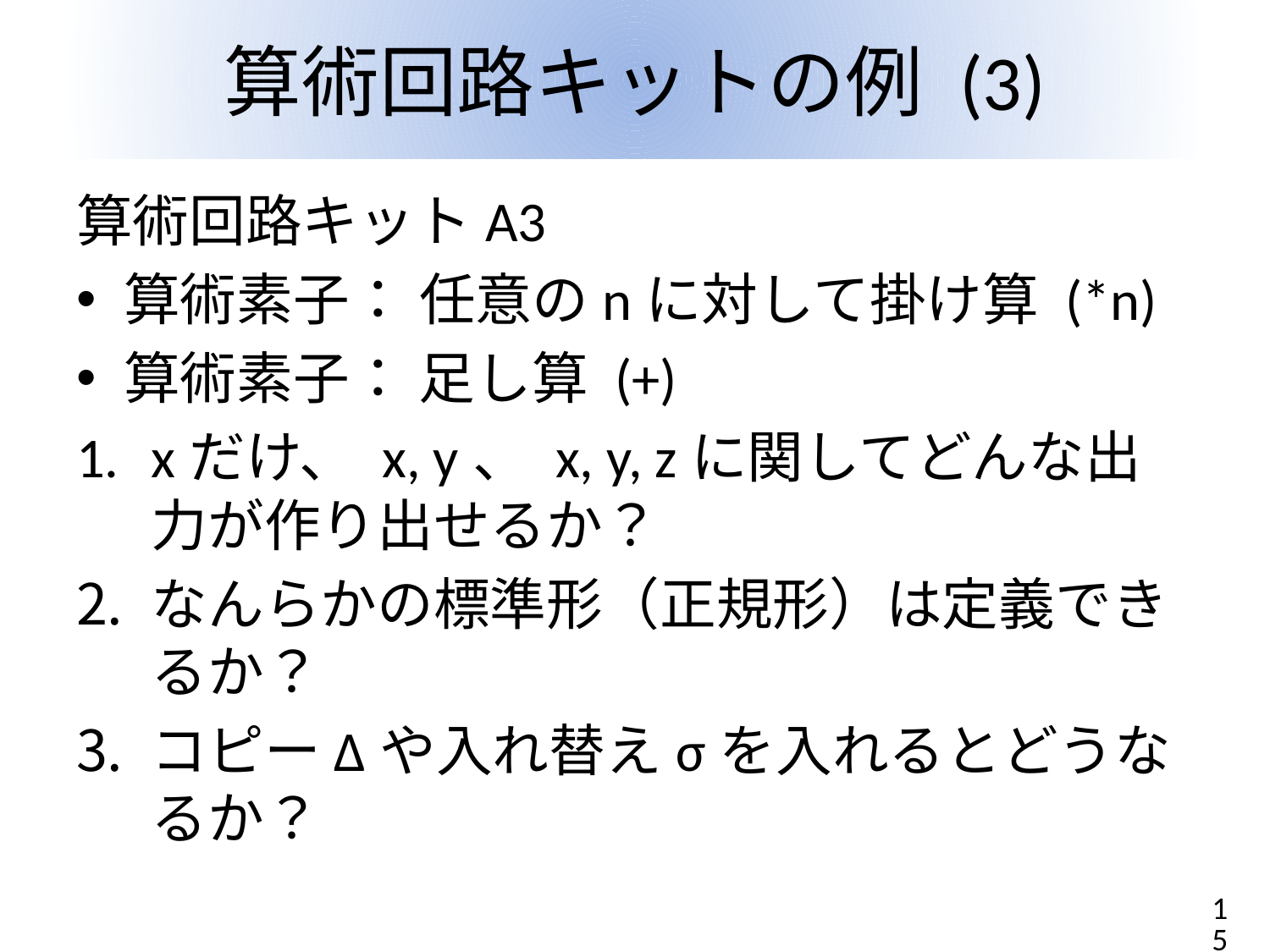

# 算術回路キットの例 (3)
算術回路キットA3
算術素子： 任意のnに対して掛け算 (*n)
算術素子： 足し算 (+)
xだけ、 x, y、 x, y, zに関してどんな出力が作り出せるか？
なんらかの標準形（正規形）は定義できるか？
コピーΔや入れ替えσを入れるとどうなるか？

15